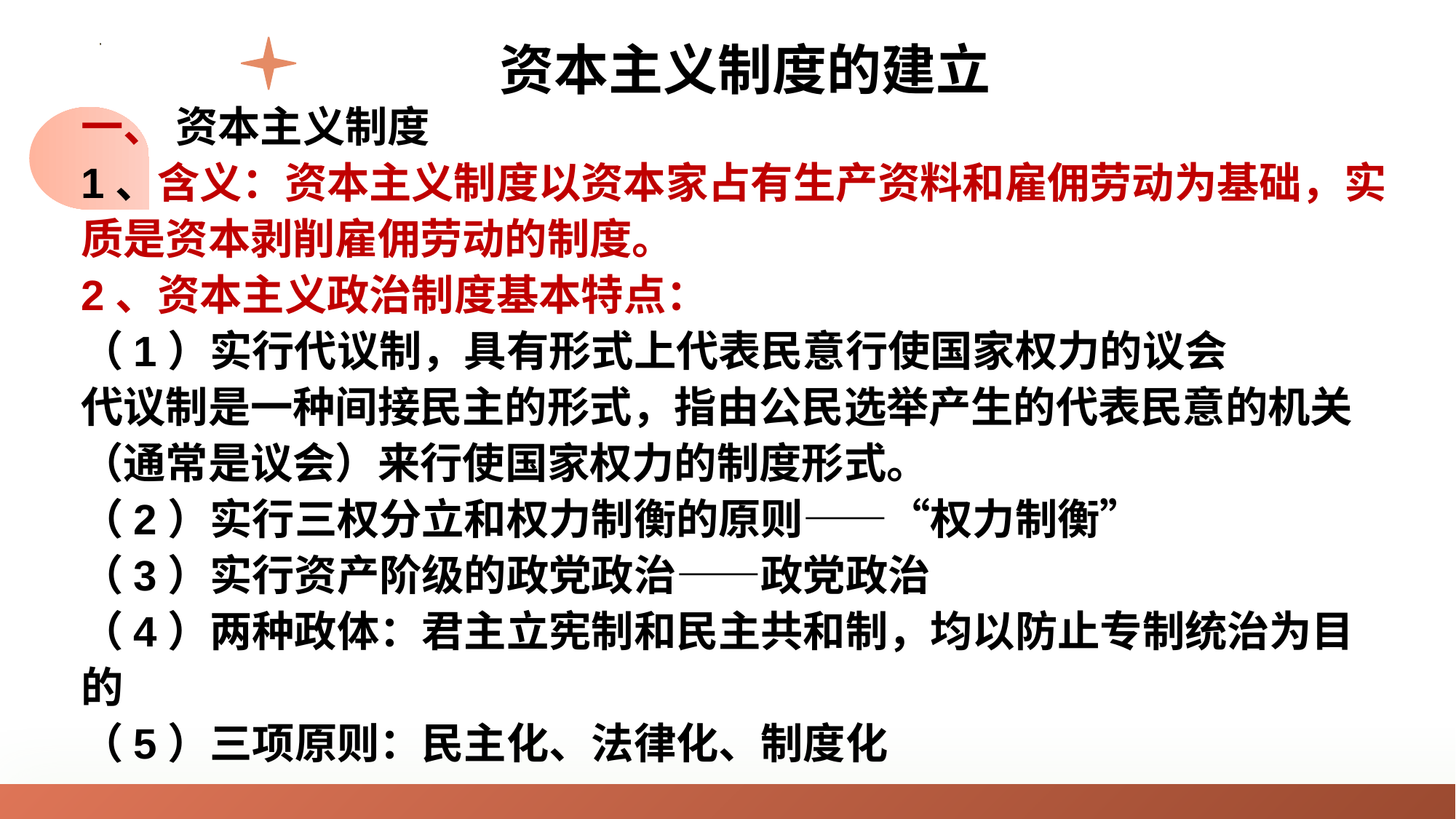

资本主义制度的建立

一、 资本主义制度
1、含义：资本主义制度以资本家占有生产资料和雇佣劳动为基础，实质是资本剥削雇佣劳动的制度。
2、资本主义政治制度基本特点：
（1）实行代议制，具有形式上代表民意行使国家权力的议会
代议制是一种间接民主的形式，指由公民选举产生的代表民意的机关（通常是议会）来行使国家权力的制度形式。
（2）实行三权分立和权力制衡的原则——“权力制衡”
（3）实行资产阶级的政党政治——政党政治
（4）两种政体：君主立宪制和民主共和制，均以防止专制统治为目的
（5）三项原则：民主化、法律化、制度化

稿定PPT